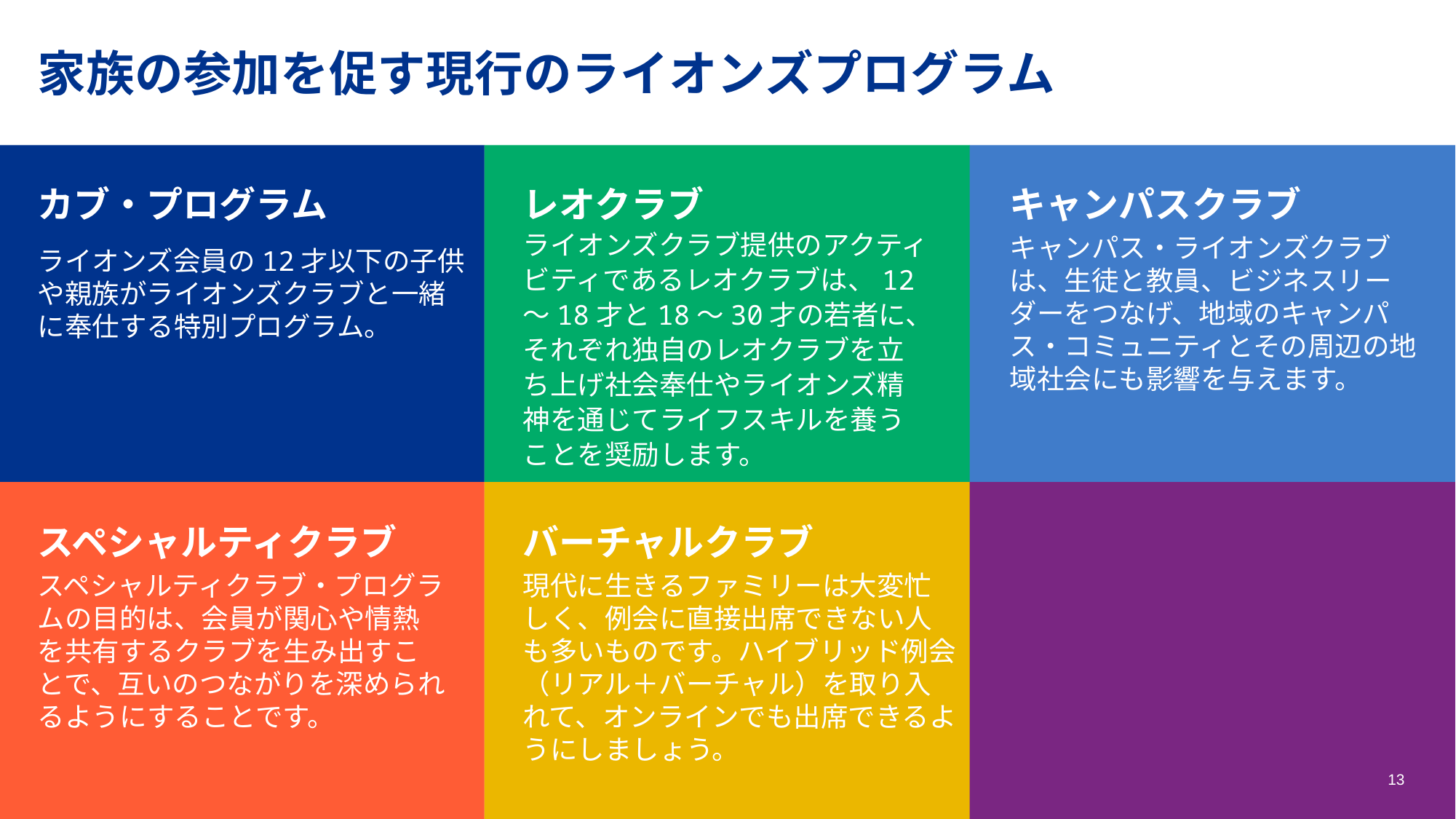

家族の参加を促す現行のライオンズプログラム

カブ・プログラム

レオクラブ
ライオンズクラブ提供のアクティビティであるレオクラブは、12～18才と18～30才の若者に、それぞれ独自のレオクラブを立ち上げ社会奉仕やライオンズ精神を通じてライフスキルを養うことを奨励します。
キャンパスクラブ
キャンパス・ライオンズクラブは、生徒と教員、ビジネスリーダーをつなげ、地域のキャンパス・コミュニティとその周辺の地域社会にも影響を与えます。
ライオンズ会員の12才以下の子供や親族がライオンズクラブと一緒に奉仕する特別プログラム。
スペシャルティクラブ
スペシャルティクラブ・プログラムの目的は、会員が関心や情熱を共有するクラブを生み出すことで、互いのつながりを深められるようにすることです。
バーチャルクラブ
現代に生きるファミリーは大変忙しく、例会に直接出席できない人も多いものです。ハイブリッド例会（リアル＋バーチャル）を取り入れて、オンラインでも出席できるようにしましょう。

13